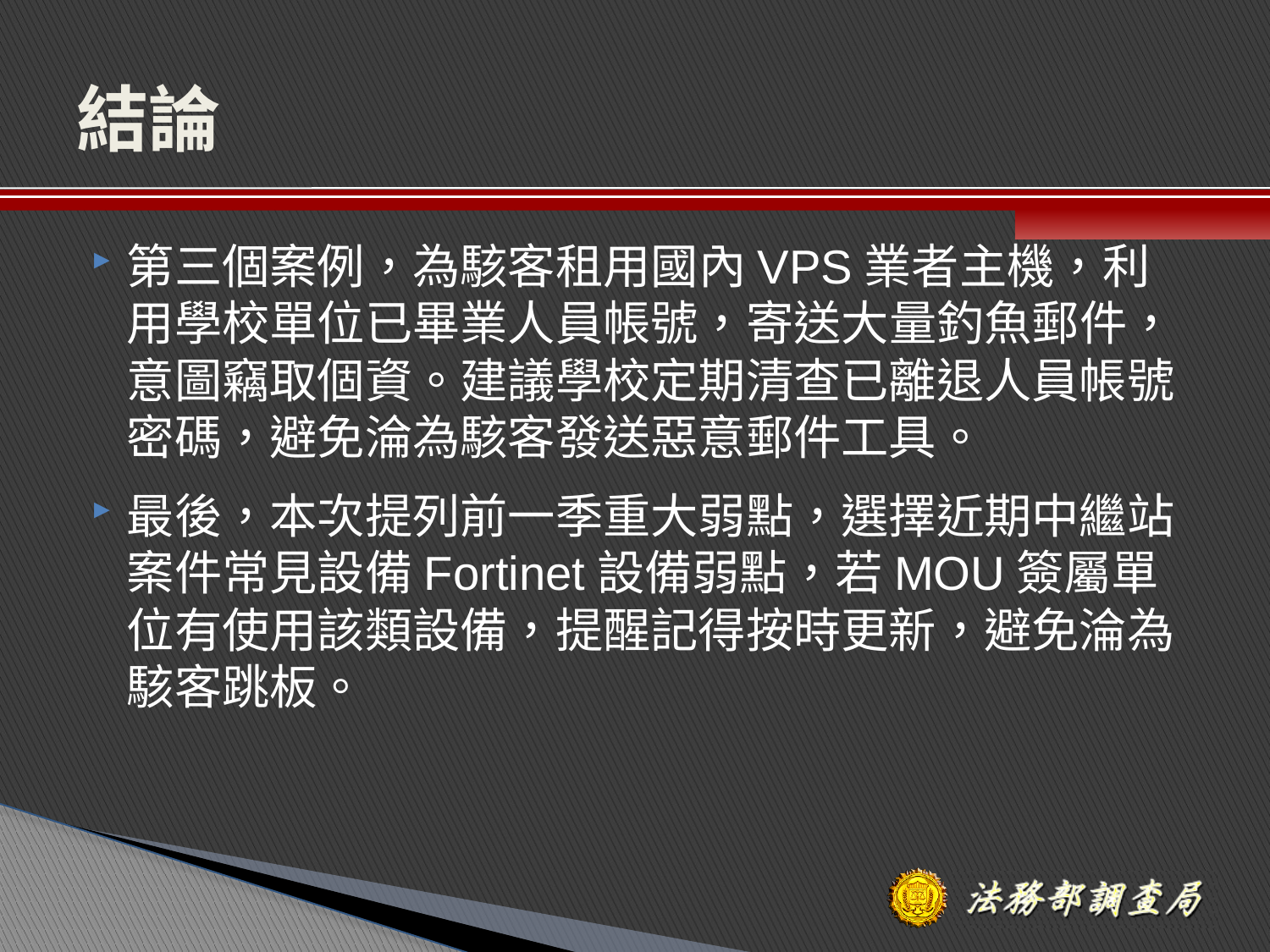

# 結論
第三個案例，為駭客租用國內VPS業者主機，利用學校單位已畢業人員帳號，寄送大量釣魚郵件，意圖竊取個資。建議學校定期清查已離退人員帳號密碼，避免淪為駭客發送惡意郵件工具。
最後，本次提列前一季重大弱點，選擇近期中繼站案件常見設備Fortinet設備弱點，若MOU簽屬單位有使用該類設備，提醒記得按時更新，避免淪為駭客跳板。